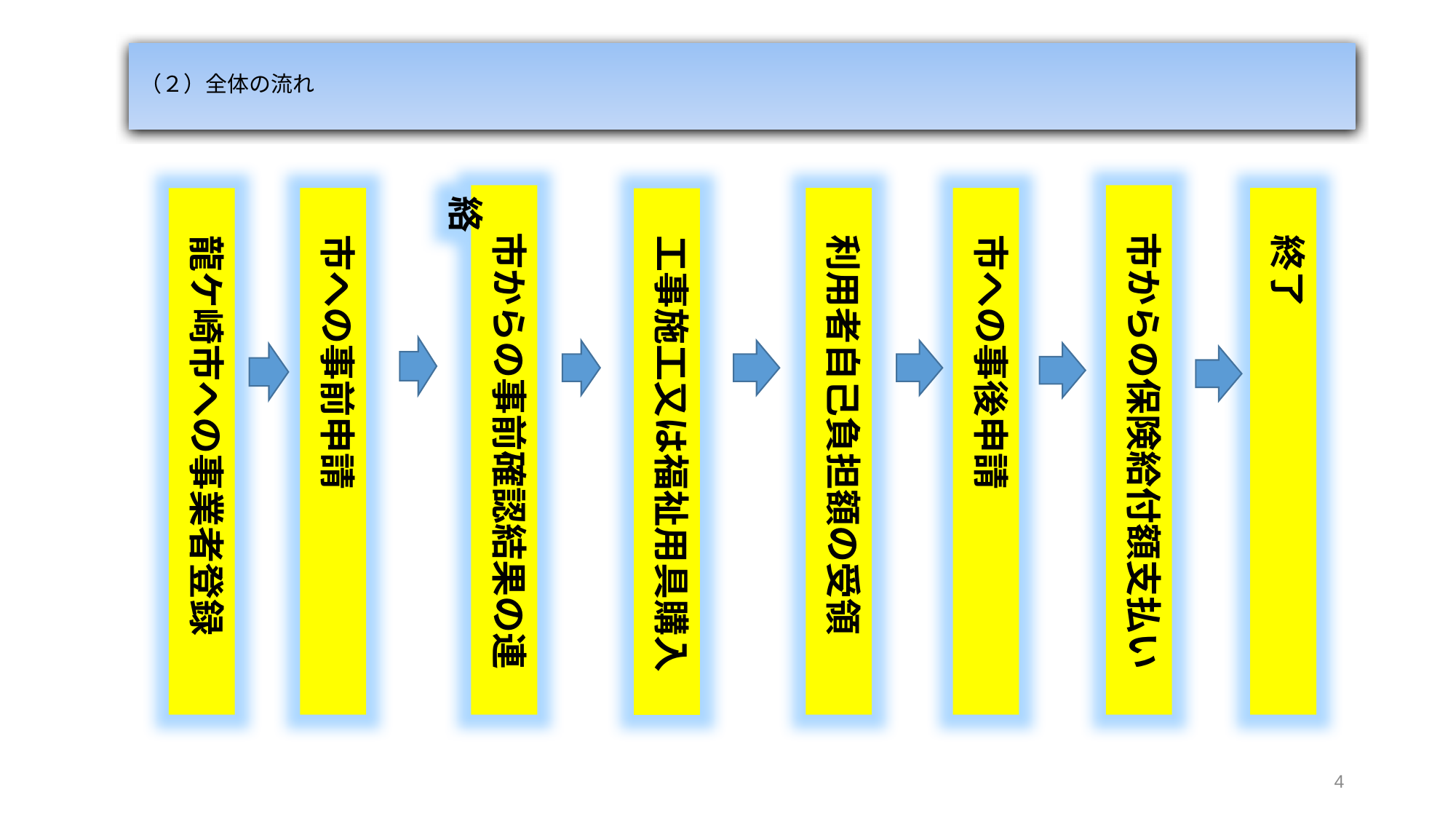

# （２）全体の流れ
　市からの事前確認結果の連絡
　市からの保険給付額支払い
　市への事前申請
　利用者自己負担額の受領
　市への事後申請
　終了
　龍ケ崎市への事業者登録
　工事施工又は福祉用具購入

4